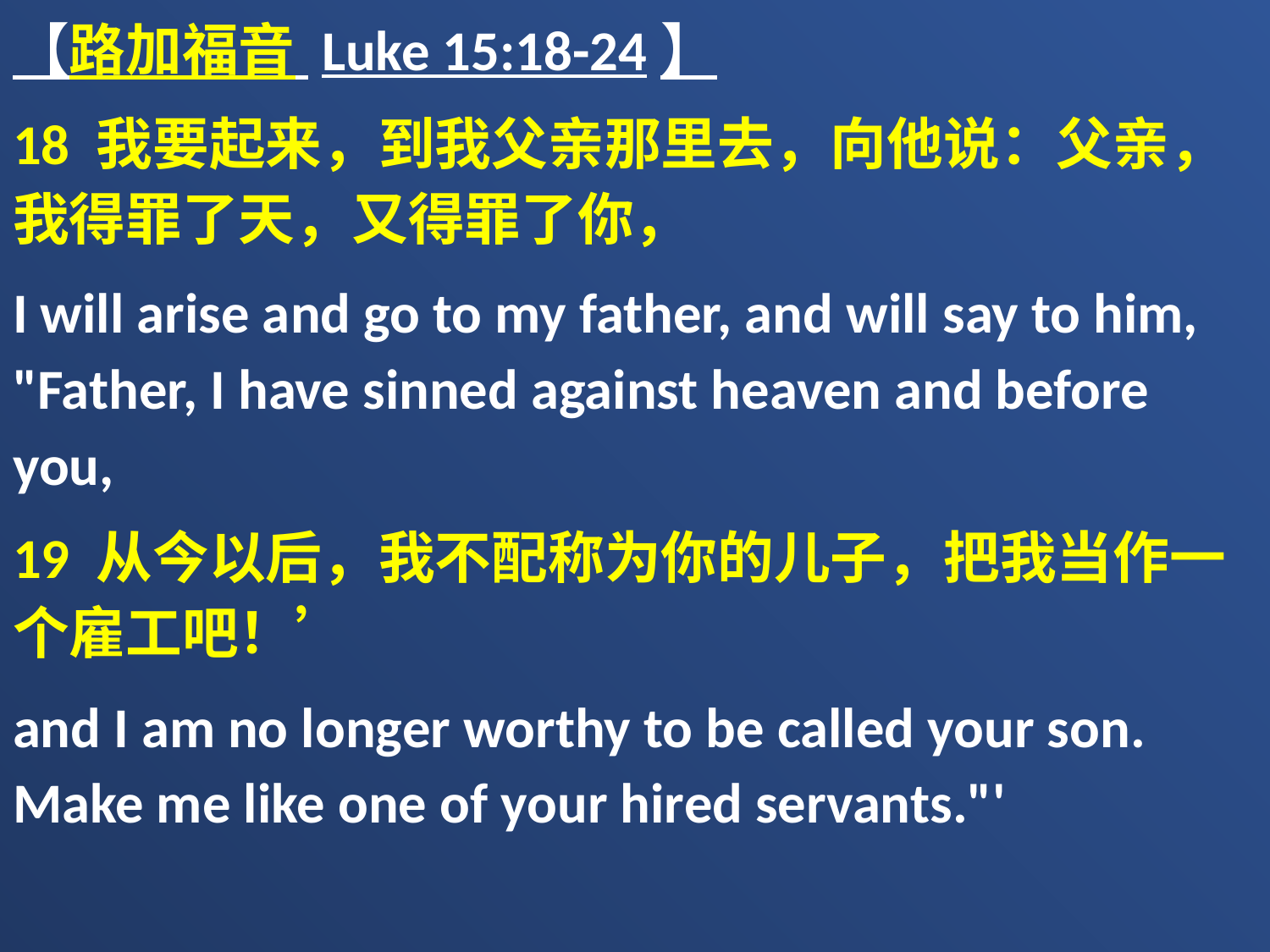

【路加福音 Luke 15:18-24】
18 我要起来，到我父亲那里去，向他说：父亲，我得罪了天，又得罪了你，
I will arise and go to my father, and will say to him, "Father, I have sinned against heaven and before you,
19 从今以后，我不配称为你的儿子，把我当作一个雇工吧！’
and I am no longer worthy to be called your son. Make me like one of your hired servants."'